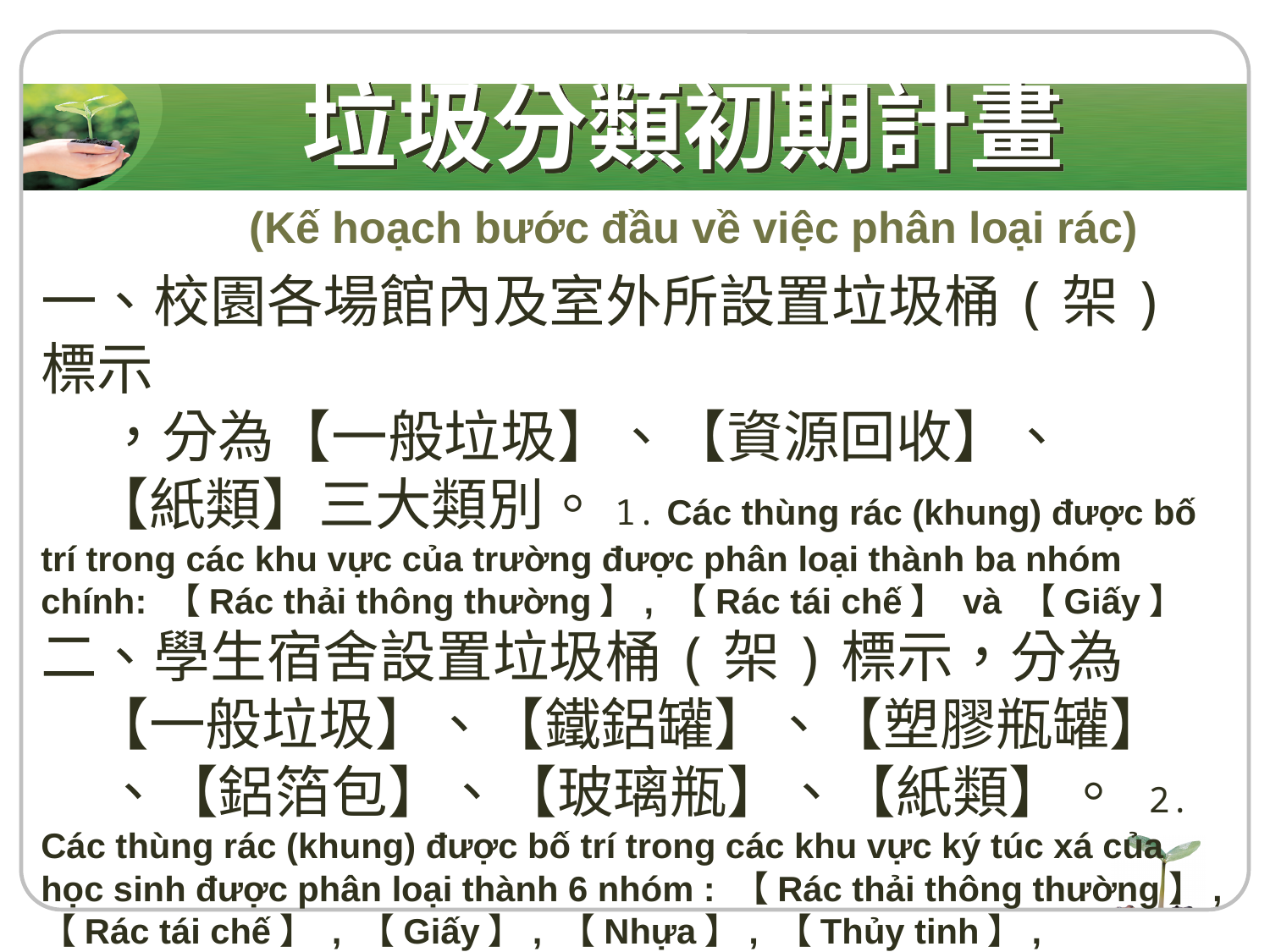

# 垃圾分類初期計畫
(Kế hoạch bước đầu về việc phân loại rác)
一、校園各場館內及室外所設置垃圾桶(架)標示
    ，分為【一般垃圾】、【資源回收】、
   【紙類】三大類別。1. Các thùng rác (khung) được bố trí trong các khu vực của trường được phân loại thành ba nhóm chính: 【Rác thải thông thường】, 【Rác tái chế】 và 【Giấy】
二、學生宿舍設置垃圾桶(架)標示，分為
   【一般垃圾】、【鐵鋁罐】、【塑膠瓶罐】
    、【鋁箔包】、【玻璃瓶】、【紙類】。 2. Các thùng rác (khung) được bố trí trong các khu vực ký túc xá của học sinh được phân loại thành 6 nhóm : 【Rác thải thông thường】, 【Rác tái chế】 , 【Giấy】, 【Nhựa】, 【Thủy tinh】, 【Nhôm】,